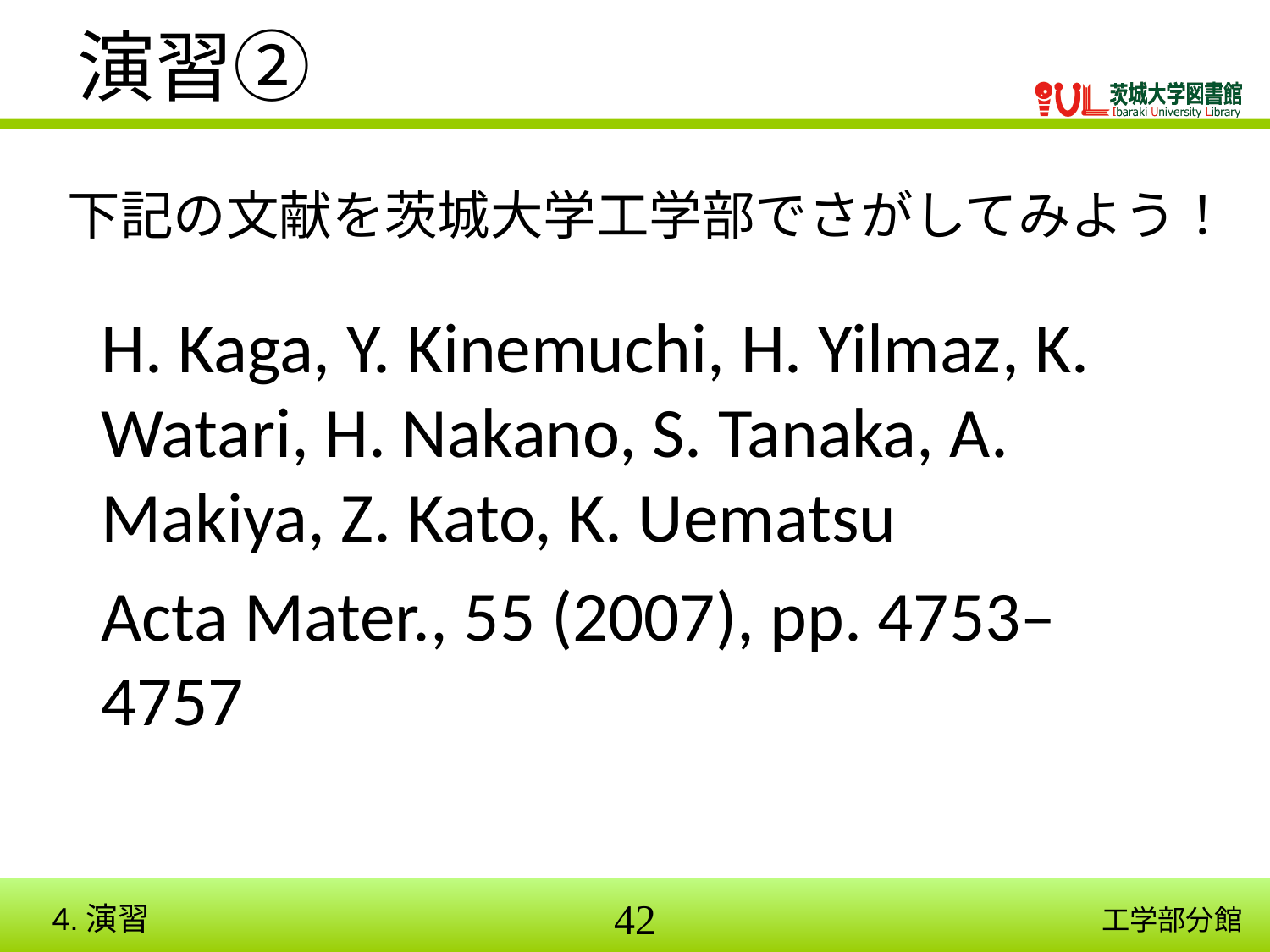

# 演習②
下記の文献を茨城大学工学部でさがしてみよう！
H. Kaga, Y. Kinemuchi, H. Yilmaz, K. Watari, H. Nakano, S. Tanaka, A. Makiya, Z. Kato, K. Uematsu
Acta Mater., 55 (2007), pp. 4753–4757

4.演習